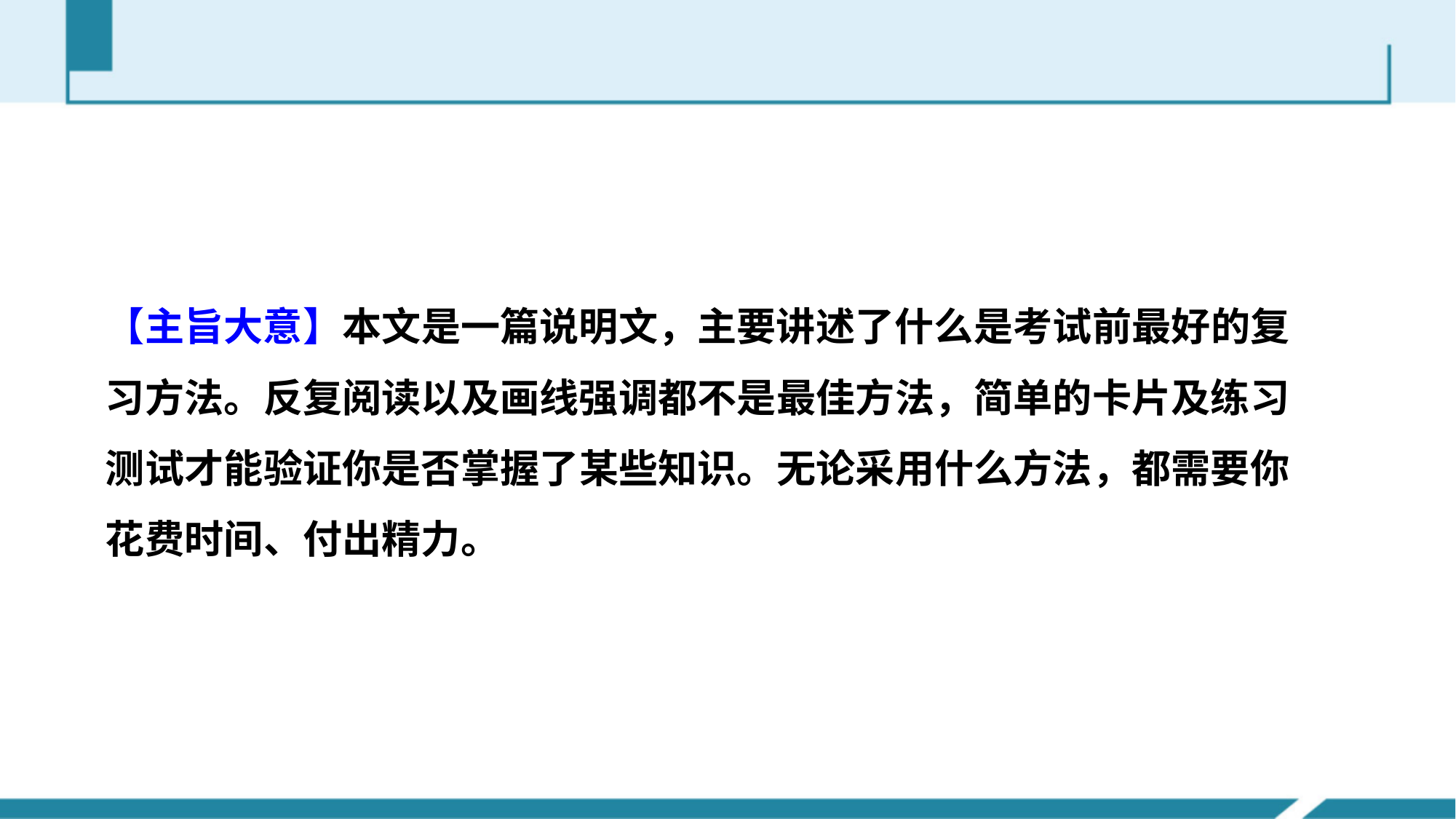

【主旨大意】本文是一篇说明文，主要讲述了什么是考试前最好的复习方法。反复阅读以及画线强调都不是最佳方法，简单的卡片及练习测试才能验证你是否掌握了某些知识。无论采用什么方法，都需要你花费时间、付出精力。